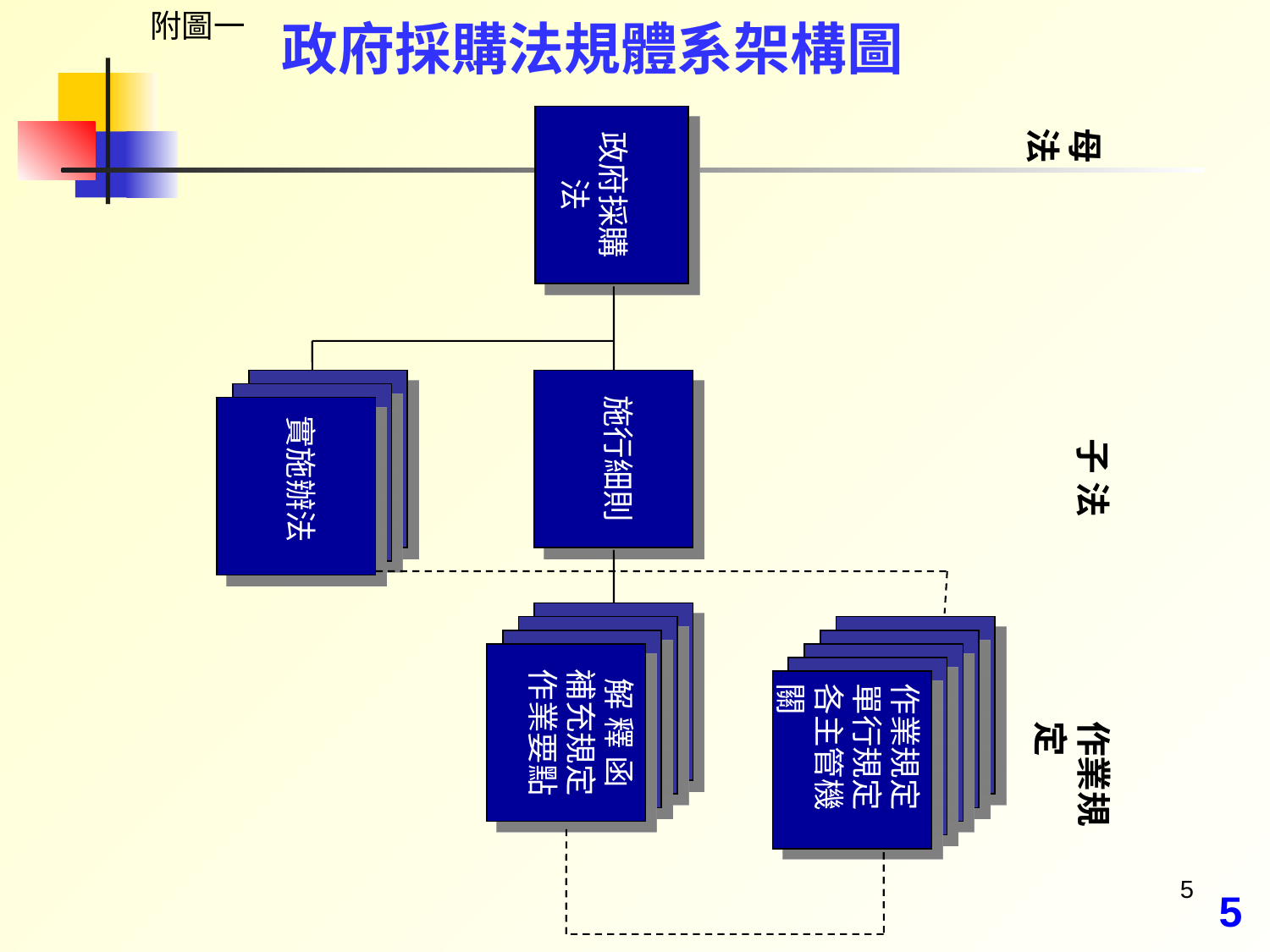

5
附圖一
政府採購法規體系架構圖

政府採購法
母 法

施行細則

施行細則
施行細則

實施辦法
子 法

施行細則
施行細則
施行細則
施行細則
施行細則
解 釋 函
補充規定
作業要點
施行細則
施行細則
作業規定
單行規定
各主管機關
作業規定

5